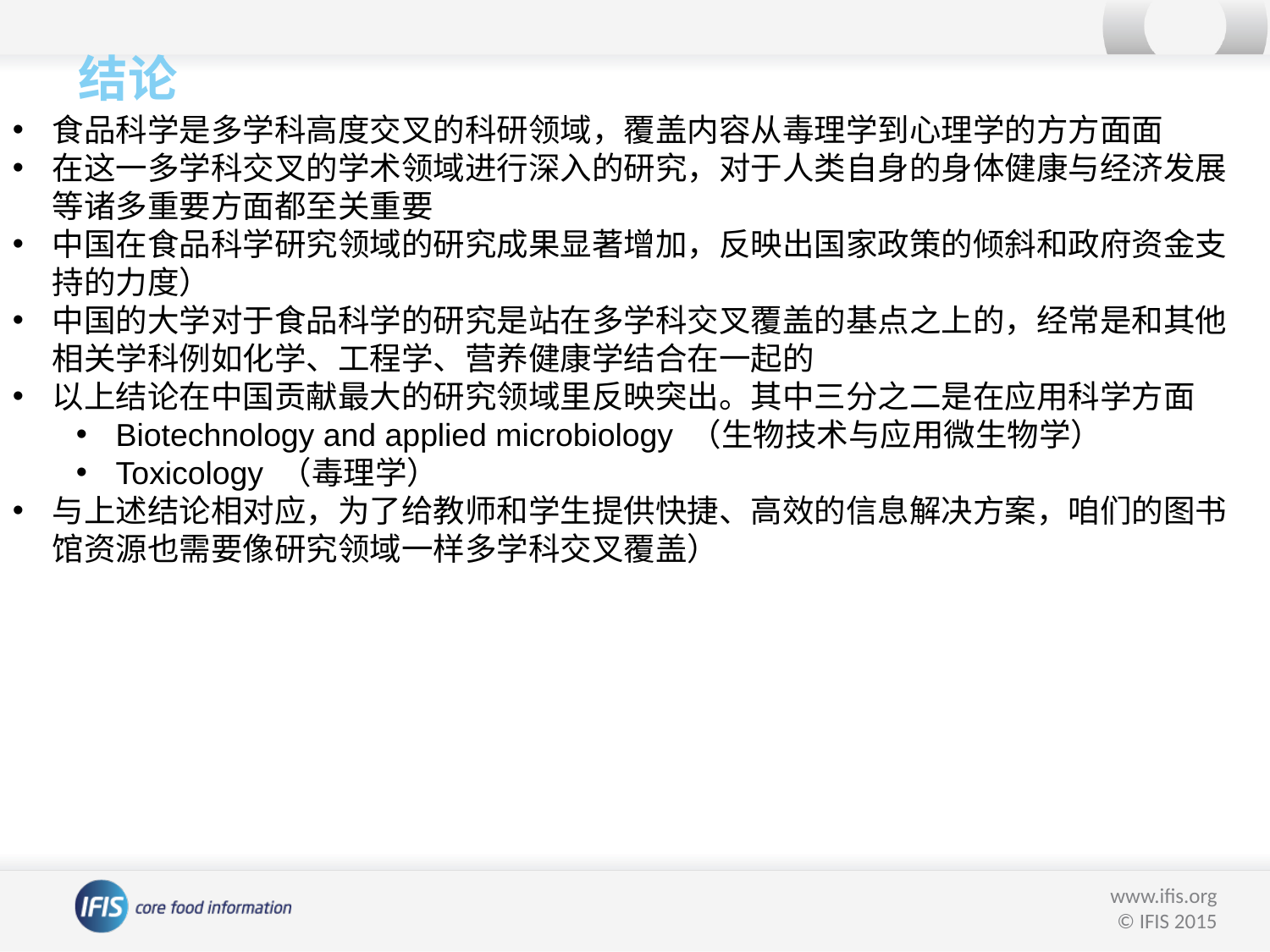

结论
食品科学是多学科高度交叉的科研领域，覆盖内容从毒理学到心理学的方方面面
在这一多学科交叉的学术领域进行深入的研究，对于人类自身的身体健康与经济发展等诸多重要方面都至关重要
中国在食品科学研究领域的研究成果显著增加，反映出国家政策的倾斜和政府资金支持的力度）
中国的大学对于食品科学的研究是站在多学科交叉覆盖的基点之上的，经常是和其他相关学科例如化学、工程学、营养健康学结合在一起的
以上结论在中国贡献最大的研究领域里反映突出。其中三分之二是在应用科学方面
Biotechnology and applied microbiology （生物技术与应用微生物学）
Toxicology （毒理学）
与上述结论相对应，为了给教师和学生提供快捷、高效的信息解决方案，咱们的图书馆资源也需要像研究领域一样多学科交叉覆盖）